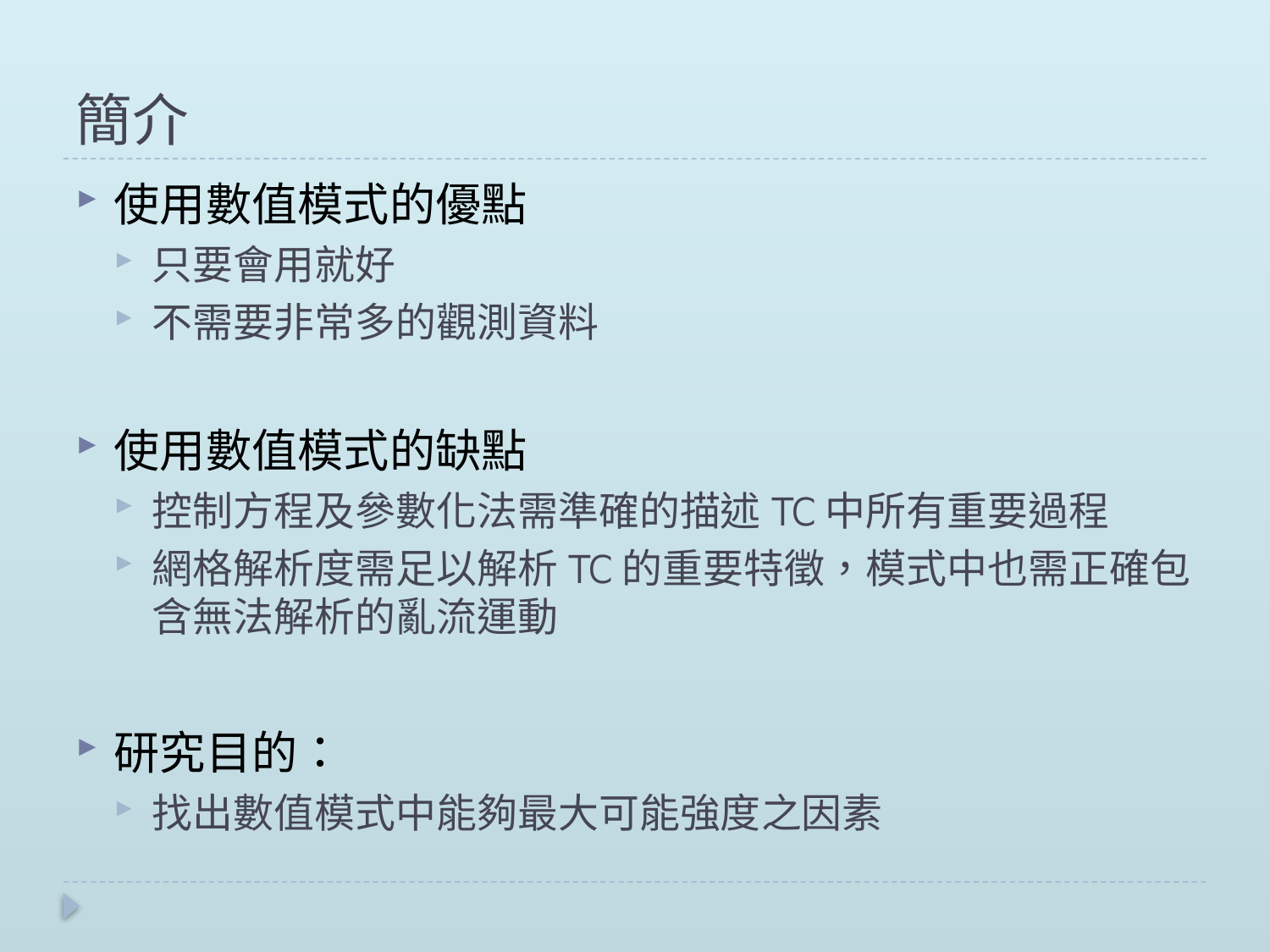

# 簡介
使用數值模式的優點
只要會用就好
不需要非常多的觀測資料

使用數值模式的缺點
控制方程及參數化法需準確的描述TC中所有重要過程
網格解析度需足以解析TC的重要特徵，模式中也需正確包含無法解析的亂流運動

研究目的：
找出數值模式中能夠最大可能強度之因素